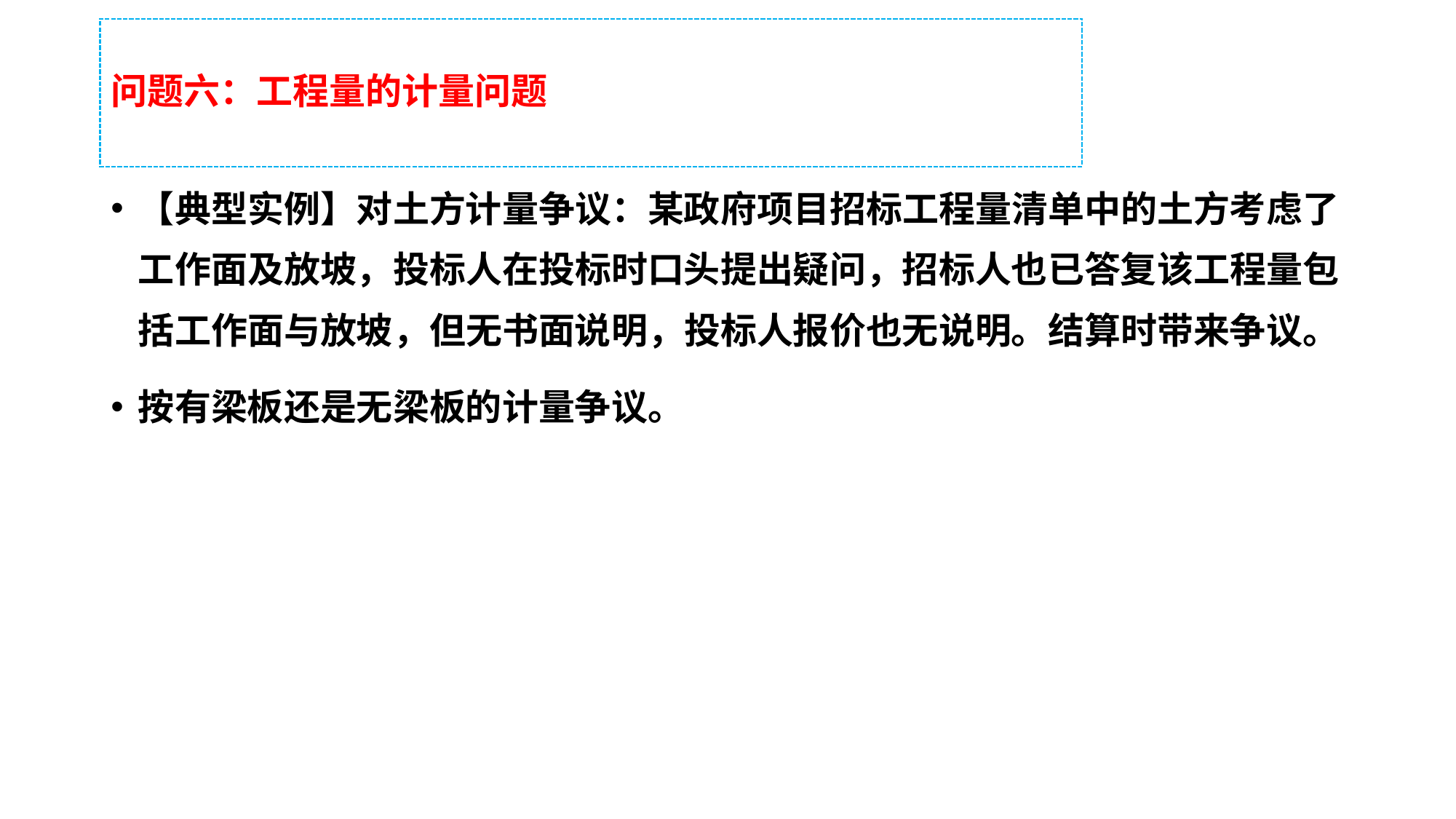

# 问题六：工程量的计量问题
【典型实例】对土方计量争议：某政府项目招标工程量清单中的土方考虑了工作面及放坡，投标人在投标时口头提出疑问，招标人也已答复该工程量包括工作面与放坡，但无书面说明，投标人报价也无说明。结算时带来争议。
按有梁板还是无梁板的计量争议。